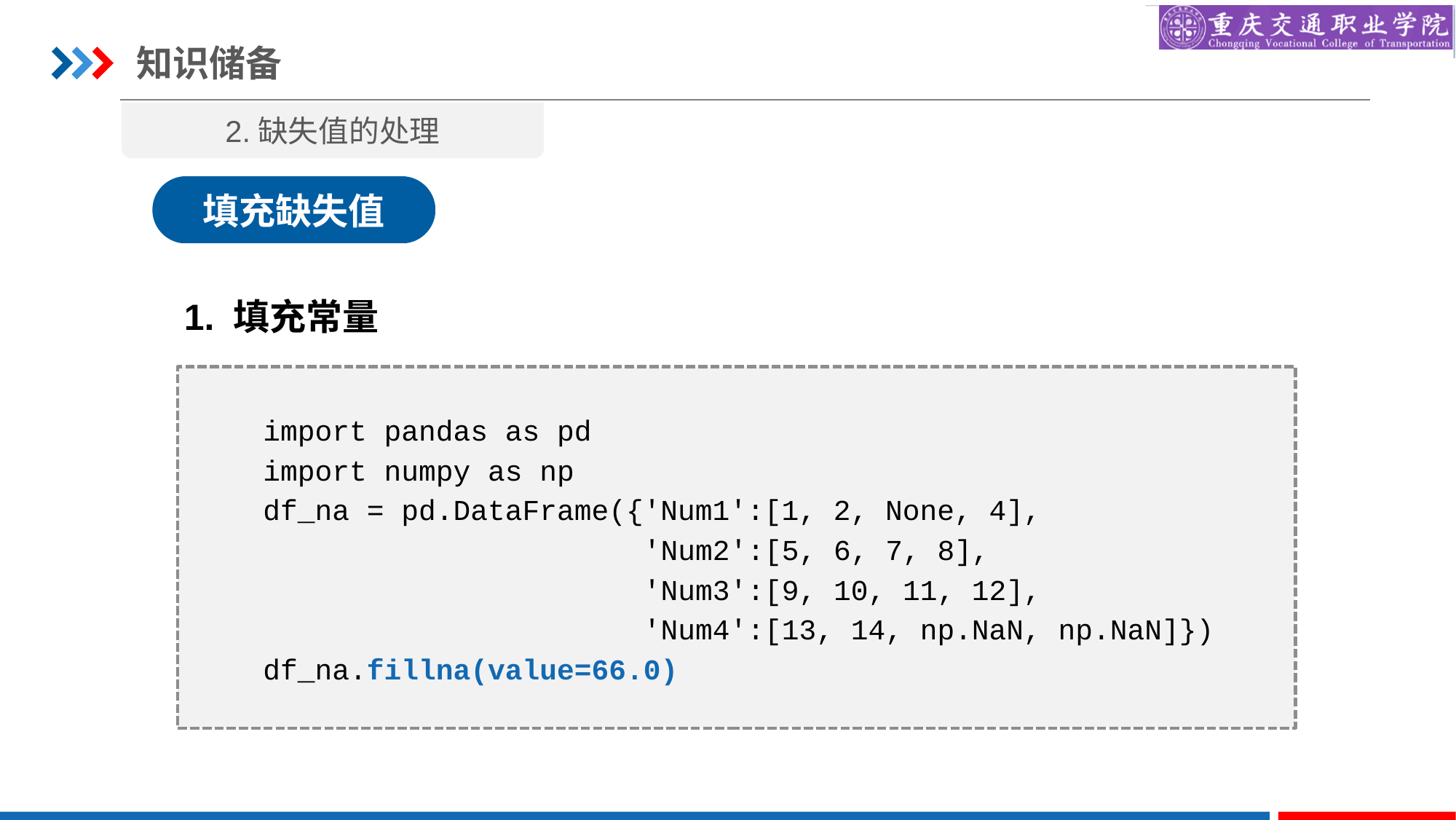

知识储备

2.缺失值的处理
填充缺失值
1. 填充常量

import pandas as pd
import numpy as np
df_na = pd.DataFrame({'Num1':[1, 2, None, 4],
                      'Num2':[5, 6, 7, 8],
                      'Num3':[9, 10, 11, 12],
                      'Num4':[13, 14, np.NaN, np.NaN]})
df_na.fillna(value=66.0)